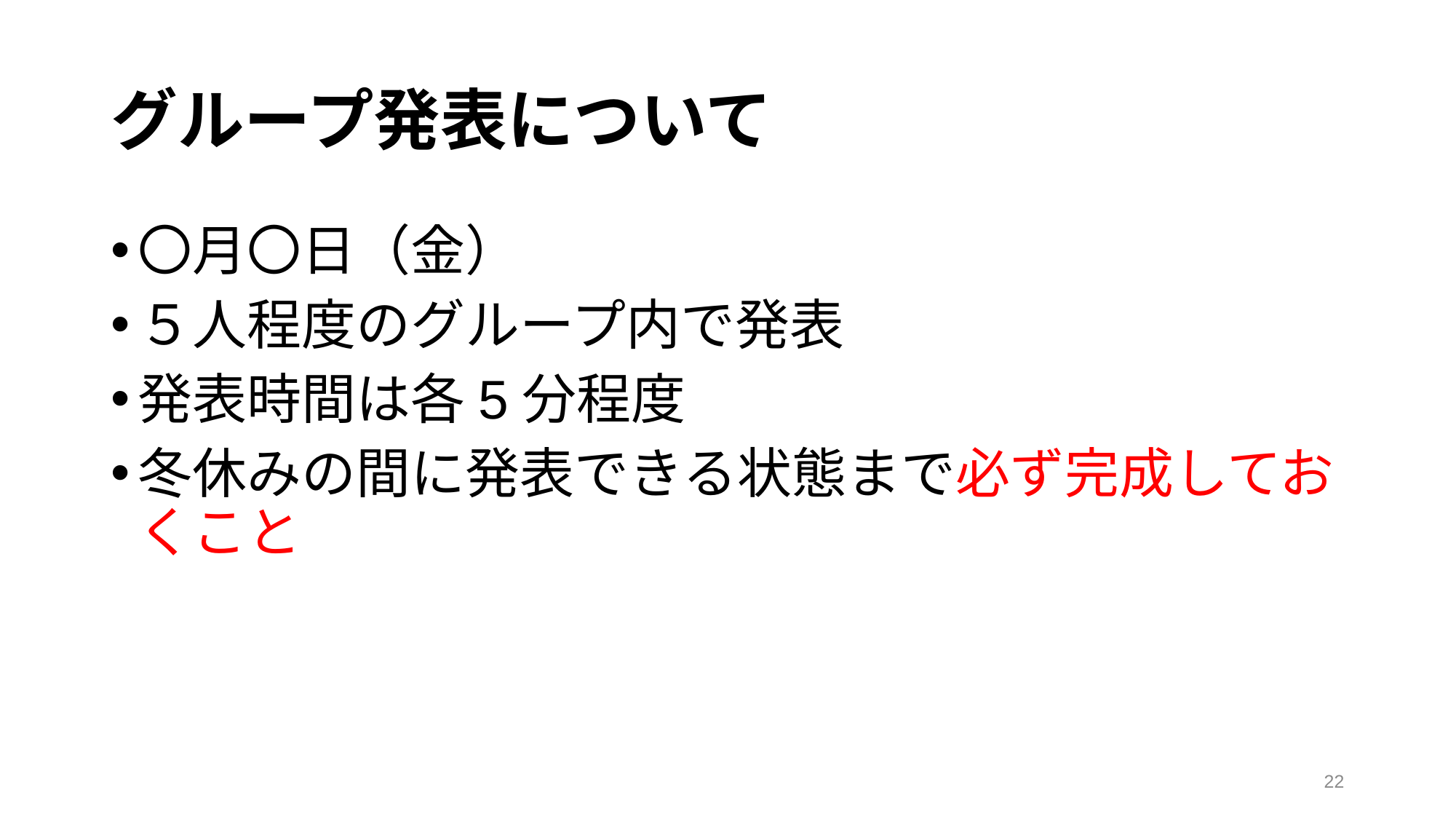

# グループ発表について
〇月〇日（金）
５人程度のグループ内で発表
発表時間は各5分程度
冬休みの間に発表できる状態まで必ず完成しておくこと
22